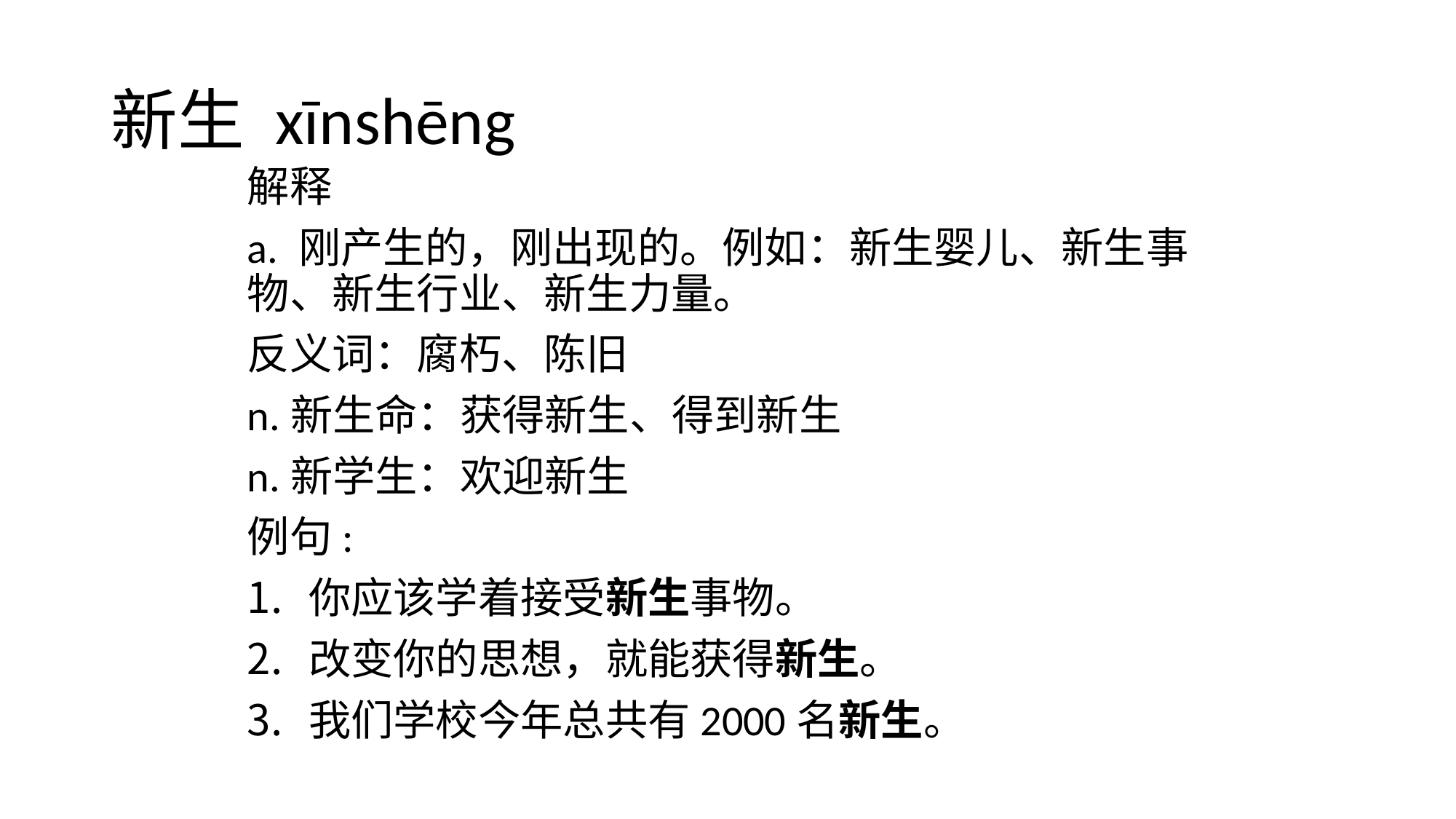

# 新生 xīnshēng
解释
a. 刚产生的，刚出现的。例如：新生婴儿、新生事物、新生行业、新生力量。
反义词：腐朽、陈旧
n.新生命：获得新生、得到新生
n.新学生：欢迎新生
例句:
你应该学着接受新生事物。
改变你的思想，就能获得新生。
我们学校今年总共有2000名新生。